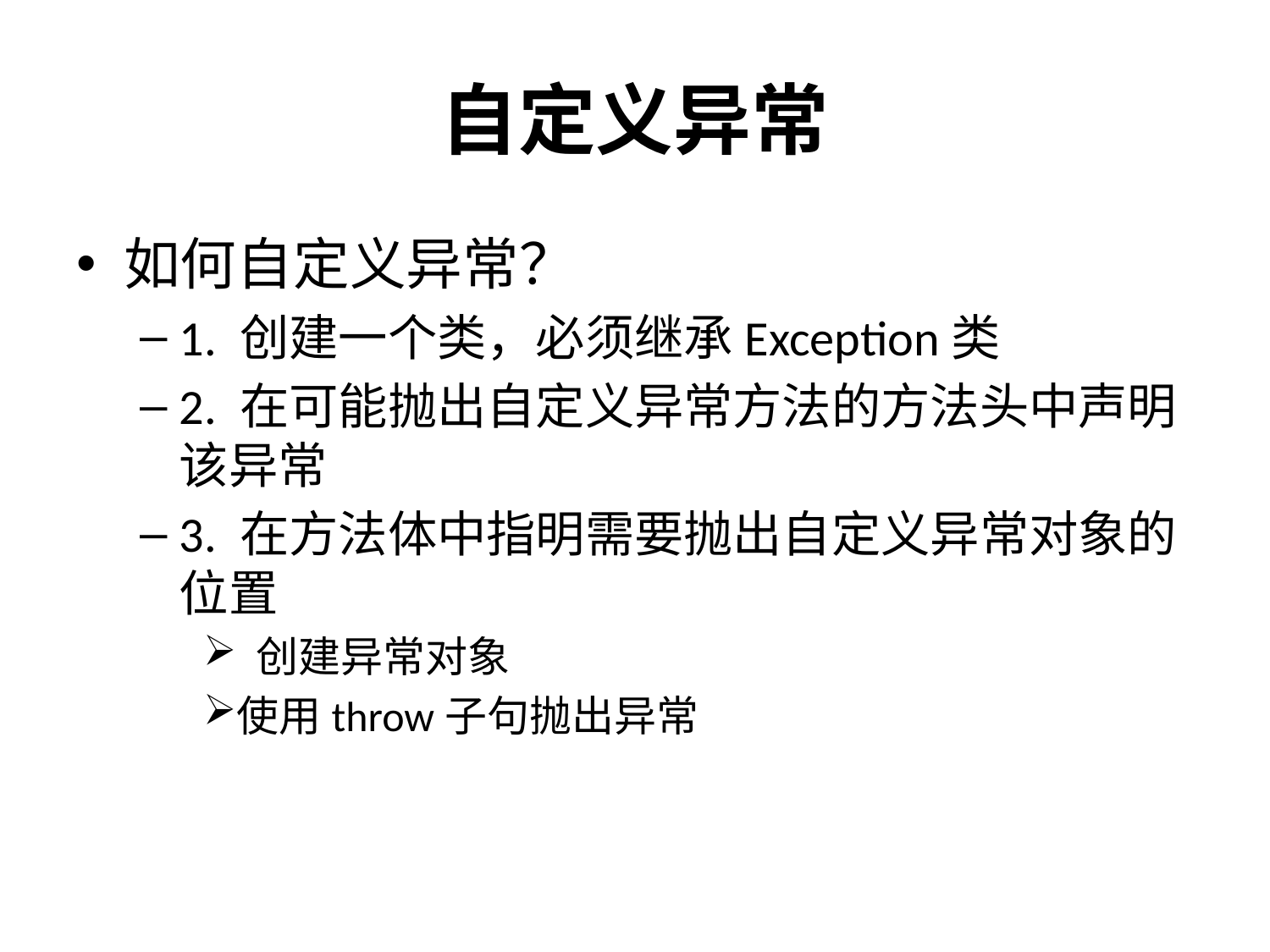

# 自定义异常
如何自定义异常？
1. 创建一个类，必须继承Exception类
2. 在可能抛出自定义异常方法的方法头中声明该异常
3. 在方法体中指明需要抛出自定义异常对象的位置
 创建异常对象
使用throw子句抛出异常